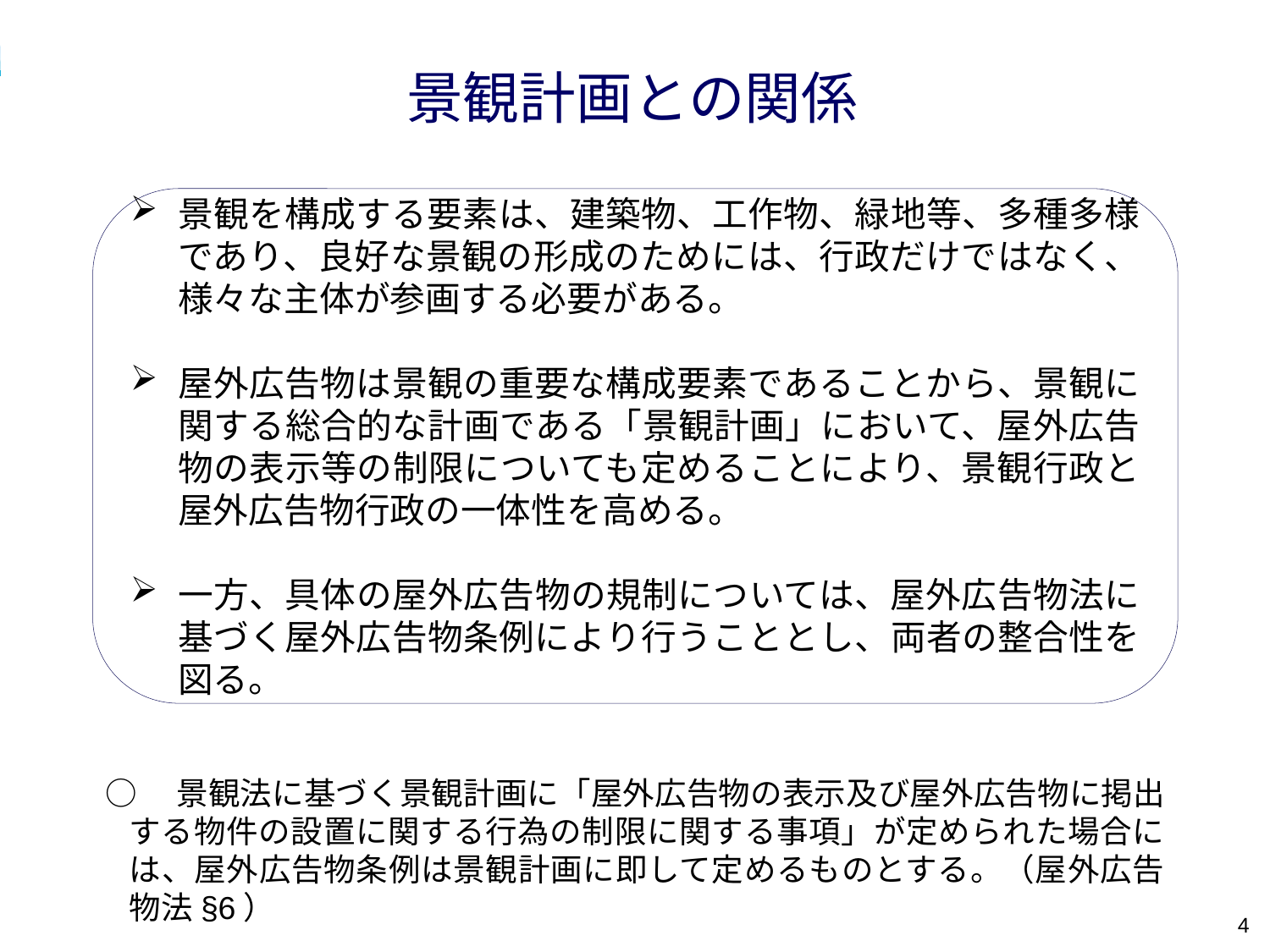

景観計画との関係
景観を構成する要素は、建築物、工作物、緑地等、多種多様であり、良好な景観の形成のためには、行政だけではなく、様々な主体が参画する必要がある。

屋外広告物は景観の重要な構成要素であることから、景観に関する総合的な計画である「景観計画」において、屋外広告物の表示等の制限についても定めることにより、景観行政と屋外広告物行政の一体性を高める。

一方、具体の屋外広告物の規制については、屋外広告物法に基づく屋外広告物条例により行うこととし、両者の整合性を図る。
○　景観法に基づく景観計画に「屋外広告物の表示及び屋外広告物に掲出する物件の設置に関する行為の制限に関する事項」が定められた場合には、屋外広告物条例は景観計画に即して定めるものとする。（屋外広告物法§6）
4